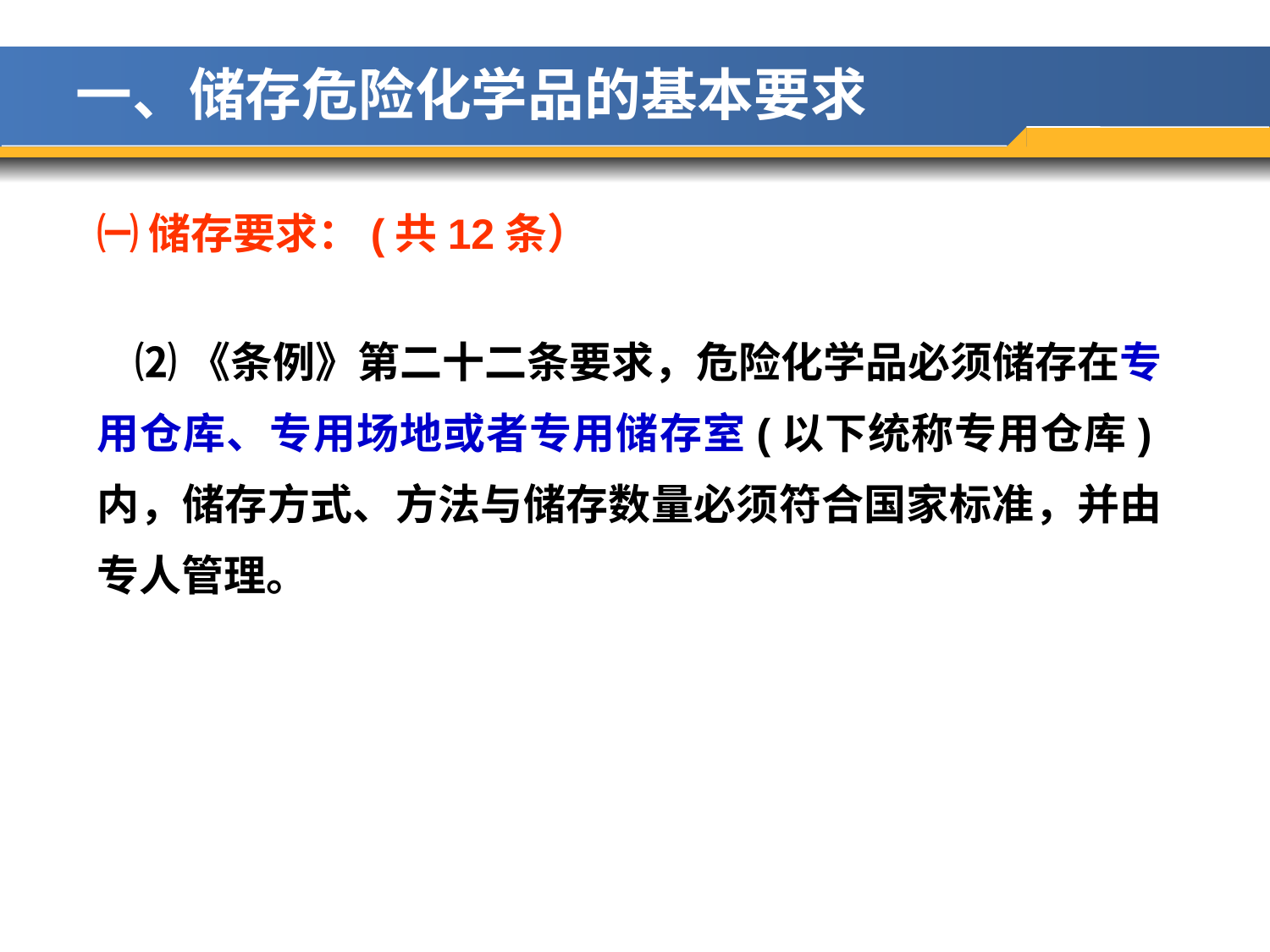

一、储存危险化学品的基本要求

㈠ 储存要求：(共12条）
    ⑵《条例》第二十二条要求，危险化学品必须储存在专用仓库、专用场地或者专用储存室(以下统称专用仓库)内，储存方式、方法与储存数量必须符合国家标准，并由专人管理。